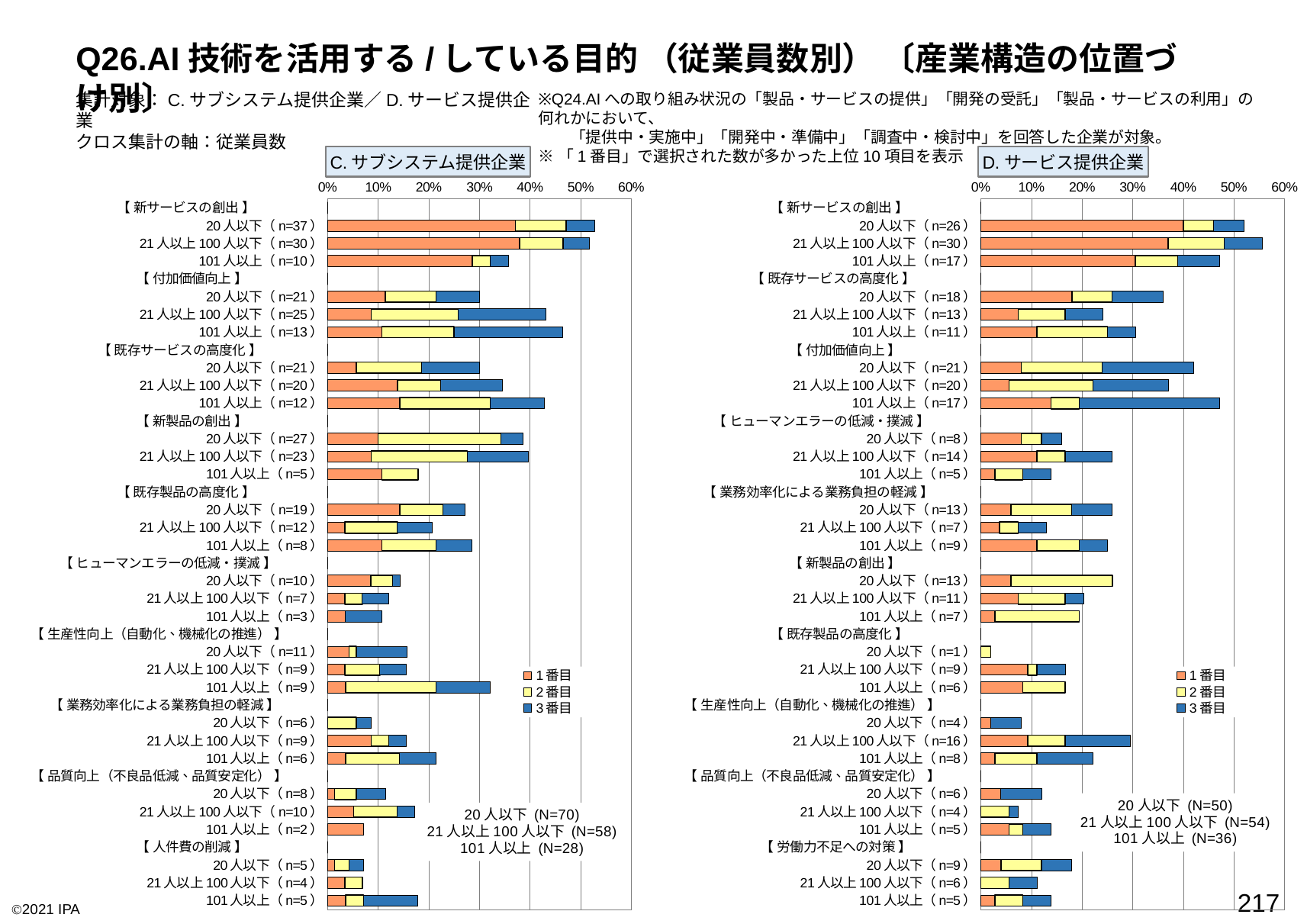

Q26.AI技術を活用する/している目的 （従業員数別） 〔産業構造の位置づけ別〕
集計対象：C.サブシステム提供企業／D.サービス提供企業
クロス集計の軸：従業員数
※Q24.AIへの取り組み状況の「製品・サービスの提供」「開発の受託」「製品・サービスの利用」の何れかにおいて、
　　「提供中・実施中」「開発中・準備中」「調査中・検討中」を回答した企業が対象。
※「1番目」で選択された数が多かった上位10項目を表示
C.サブシステム提供企業
D.サービス提供企業

### Chart:

| Category | 1番目 | 2番目 | 3番目 |
|---|---|---|---|
| 【 新サービスの創出 】                    | 0.0 | 0.0 | 0.0 |
| 20人以下（n=37） | 0.37142857142857144 | 0.1 | 0.05714285714285714 |
| 21人以上100人以下（n=30） | 0.3793103448275862 | 0.08620689655172414 | 0.05172413793103448 |
| 101人以上（n=10） | 0.2857142857142857 | 0.03571428571428571 | 0.03571428571428571 |
| 【 付加価値向上 】                      | 0.0 | 0.0 | 0.0 |
| 20人以下（n=21） | 0.11428571428571428 | 0.1 | 0.08571428571428572 |
| 21人以上100人以下（n=25） | 0.08620689655172414 | 0.1724137931034483 | 0.1724137931034483 |
| 101人以上（n=13） | 0.10714285714285714 | 0.14285714285714285 | 0.21428571428571427 |
| 【 既存サービスの高度化 】                  | 0.0 | 0.0 | 0.0 |
| 20人以下（n=21） | 0.05714285714285714 | 0.12857142857142856 | 0.11428571428571428 |
| 21人以上100人以下（n=20） | 0.13793103448275862 | 0.08620689655172414 | 0.1206896551724138 |
| 101人以上（n=12） | 0.14285714285714285 | 0.17857142857142858 | 0.10714285714285714 |
| 【 新製品の創出 】                      | 0.0 | 0.0 | 0.0 |
| 20人以下（n=27） | 0.1 | 0.24285714285714285 | 0.04285714285714286 |
| 21人以上100人以下（n=23） | 0.08620689655172414 | 0.1896551724137931 | 0.1206896551724138 |
| 101人以上（n=5） | 0.10714285714285714 | 0.07142857142857142 | 0.0 |
| 【 既存製品の高度化 】                    | 0.0 | 0.0 | 0.0 |
| 20人以下（n=19） | 0.14285714285714285 | 0.08571428571428572 | 0.04285714285714286 |
| 21人以上100人以下（n=12） | 0.034482758620689655 | 0.10344827586206896 | 0.06896551724137931 |
| 101人以上（n=8） | 0.10714285714285714 | 0.10714285714285714 | 0.07142857142857142 |
| 【 ヒューマンエラーの低減・撲滅 】              | 0.0 | 0.0 | 0.0 |
| 20人以下（n=10） | 0.08571428571428572 | 0.04285714285714286 | 0.014285714285714285 |
| 21人以上100人以下（n=7） | 0.034482758620689655 | 0.034482758620689655 | 0.05172413793103448 |
| 101人以上（n=3） | 0.03571428571428571 | 0.0 | 0.07142857142857142 |
| 【 生産性向上（自動化、機械化の推進） 】           | 0.0 | 0.0 | 0.0 |
| 20人以下（n=11） | 0.04285714285714286 | 0.014285714285714285 | 0.1 |
| 21人以上100人以下（n=9） | 0.034482758620689655 | 0.06896551724137931 | 0.05172413793103448 |
| 101人以上（n=9） | 0.03571428571428571 | 0.17857142857142858 | 0.10714285714285714 |
| 【 業務効率化による業務負担の軽減 】             | 0.0 | 0.0 | 0.0 |
| 20人以下（n=6） | 0.0 | 0.05714285714285714 | 0.02857142857142857 |
| 21人以上100人以下（n=9） | 0.08620689655172414 | 0.034482758620689655 | 0.034482758620689655 |
| 101人以上（n=6） | 0.03571428571428571 | 0.10714285714285714 | 0.07142857142857142 |
| 【 品質向上（不良品低減、品質安定化） 】           | 0.0 | 0.0 | 0.0 |
| 20人以下（n=8） | 0.014285714285714285 | 0.04285714285714286 | 0.05714285714285714 |
| 21人以上100人以下（n=10） | 0.05172413793103448 | 0.08620689655172414 | 0.034482758620689655 |
| 101人以上（n=2） | 0.07142857142857142 | 0.0 | 0.0 |
| 【 人件費の削減 】                      | 0.0 | 0.0 | 0.0 |
| 20人以下（n=5） | 0.014285714285714285 | 0.02857142857142857 | 0.02857142857142857 |
| 21人以上100人以下（n=4） | 0.034482758620689655 | 0.034482758620689655 | 0.0 |
| 101人以上（n=5） | 0.03571428571428571 | 0.03571428571428571 | 0.10714285714285714 |

### Chart:

| Category | 1番目 | 2番目 | 3番目 |
|---|---|---|---|
| 【 新サービスの創出 】                    | 0.0 | 0.0 | 0.0 |
| 20人以下（n=26） | 0.4 | 0.06 | 0.06 |
| 21人以上100人以下（n=30） | 0.37037037037037035 | 0.1111111111111111 | 0.07407407407407407 |
| 101人以上（n=17） | 0.3055555555555556 | 0.08333333333333333 | 0.08333333333333333 |
| 【 既存サービスの高度化 】                  | 0.0 | 0.0 | 0.0 |
| 20人以下（n=18） | 0.18 | 0.08 | 0.1 |
| 21人以上100人以下（n=13） | 0.07407407407407407 | 0.09259259259259259 | 0.07407407407407407 |
| 101人以上（n=11） | 0.1111111111111111 | 0.1388888888888889 | 0.05555555555555555 |
| 【 付加価値向上 】                      | 0.0 | 0.0 | 0.0 |
| 20人以下（n=21） | 0.08 | 0.16 | 0.18 |
| 21人以上100人以下（n=20） | 0.05555555555555555 | 0.16666666666666666 | 0.14814814814814814 |
| 101人以上（n=17） | 0.1388888888888889 | 0.05555555555555555 | 0.2777777777777778 |
| 【 ヒューマンエラーの低減・撲滅 】              | 0.0 | 0.0 | 0.0 |
| 20人以下（n=8） | 0.08 | 0.04 | 0.04 |
| 21人以上100人以下（n=14） | 0.1111111111111111 | 0.05555555555555555 | 0.09259259259259259 |
| 101人以上（n=5） | 0.027777777777777776 | 0.05555555555555555 | 0.05555555555555555 |
| 【 業務効率化による業務負担の軽減 】             | 0.0 | 0.0 | 0.0 |
| 20人以下（n=13） | 0.06 | 0.12 | 0.08 |
| 21人以上100人以下（n=7） | 0.037037037037037035 | 0.037037037037037035 | 0.05555555555555555 |
| 101人以上（n=9） | 0.1111111111111111 | 0.08333333333333333 | 0.05555555555555555 |
| 【 新製品の創出 】                      | 0.0 | 0.0 | 0.0 |
| 20人以下（n=13） | 0.06 | 0.2 | 0.0 |
| 21人以上100人以下（n=11） | 0.07407407407407407 | 0.09259259259259259 | 0.037037037037037035 |
| 101人以上（n=7） | 0.027777777777777776 | 0.16666666666666666 | 0.0 |
| 【 既存製品の高度化 】                    | 0.0 | 0.0 | 0.0 |
| 20人以下（n=1） | 0.0 | 0.02 | 0.0 |
| 21人以上100人以下（n=9） | 0.09259259259259259 | 0.018518518518518517 | 0.05555555555555555 |
| 101人以上（n=6） | 0.08333333333333333 | 0.08333333333333333 | 0.0 |
| 【 生産性向上（自動化、機械化の推進） 】           | 0.0 | 0.0 | 0.0 |
| 20人以下（n=4） | 0.02 | 0.0 | 0.06 |
| 21人以上100人以下（n=16） | 0.09259259259259259 | 0.07407407407407407 | 0.12962962962962962 |
| 101人以上（n=8） | 0.027777777777777776 | 0.08333333333333333 | 0.1111111111111111 |
| 【 品質向上（不良品低減、品質安定化） 】           | 0.0 | 0.0 | 0.0 |
| 20人以下（n=6） | 0.04 | 0.0 | 0.08 |
| 21人以上100人以下（n=4） | 0.0 | 0.05555555555555555 | 0.018518518518518517 |
| 101人以上（n=5） | 0.05555555555555555 | 0.027777777777777776 | 0.05555555555555555 |
| 【 労働力不足への対策 】                   | 0.0 | 0.0 | 0.0 |
| 20人以下（n=9） | 0.04 | 0.08 | 0.06 |
| 21人以上100人以下（n=6） | 0.0 | 0.05555555555555555 | 0.05555555555555555 |
| 101人以上（n=5） | 0.027777777777777776 | 0.05555555555555555 | 0.05555555555555555 |